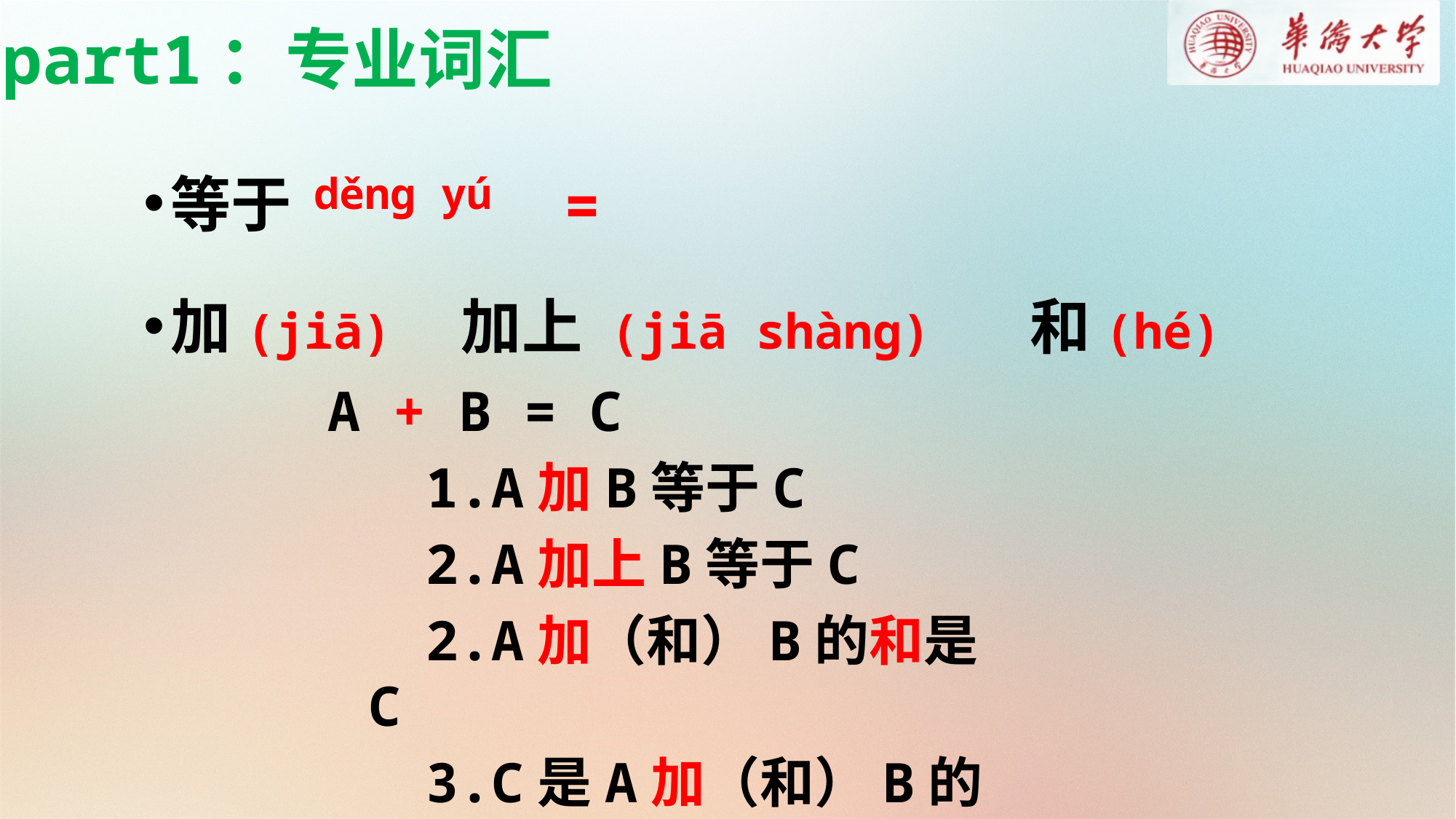

part1：专业词汇
等于
děng yú
=
加(jiā)  加上 (jiā shàng)   和(hé)
A + B = C
   1.A加B等于C
   2.A加上B等于C
   2.A加（和）B的和是C
   3.C是A加（和）B的和